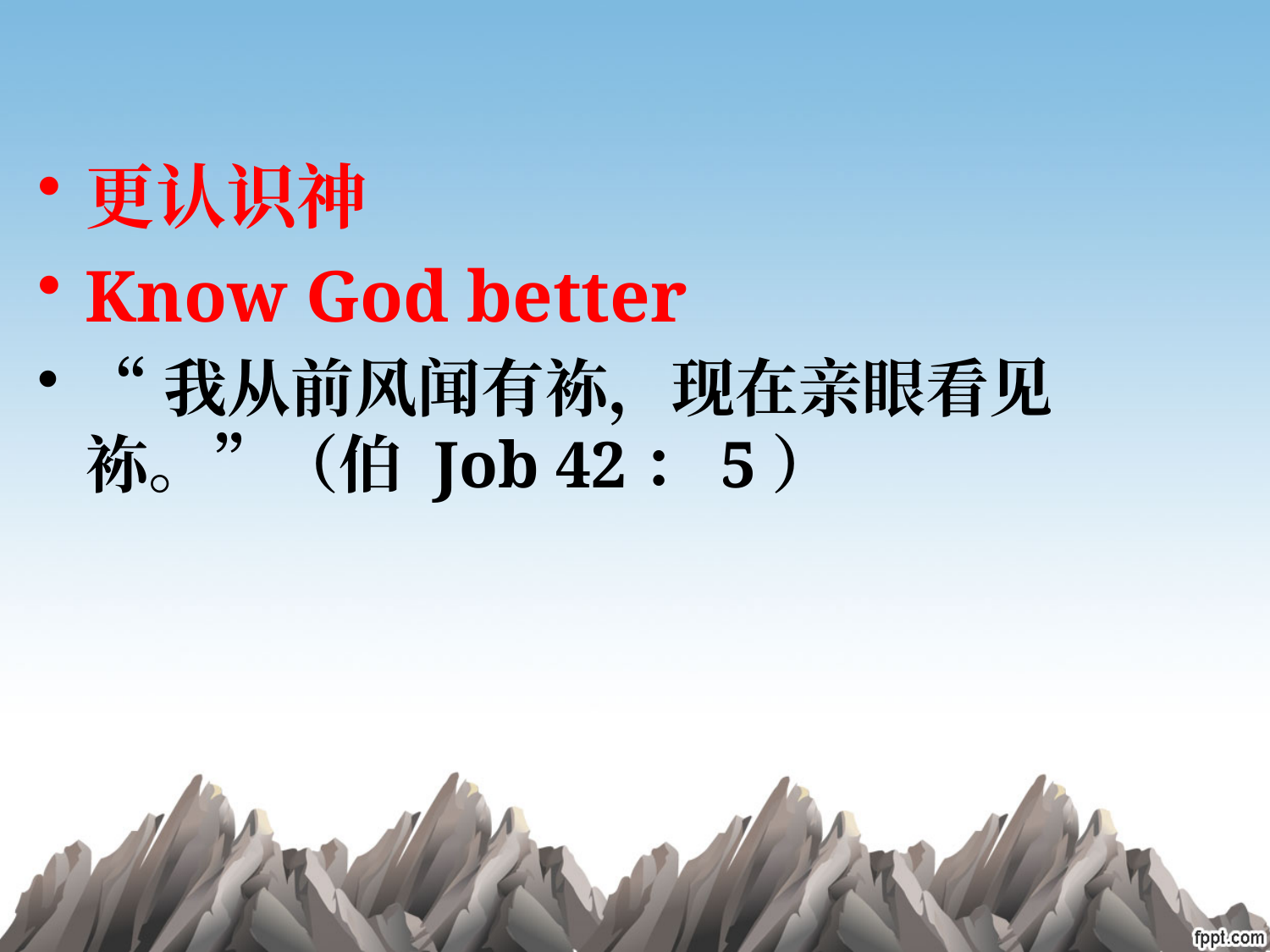

更认识神
Know God better
“我从前风闻有袮，现在亲眼看见袮。”（伯 Job 42：5）